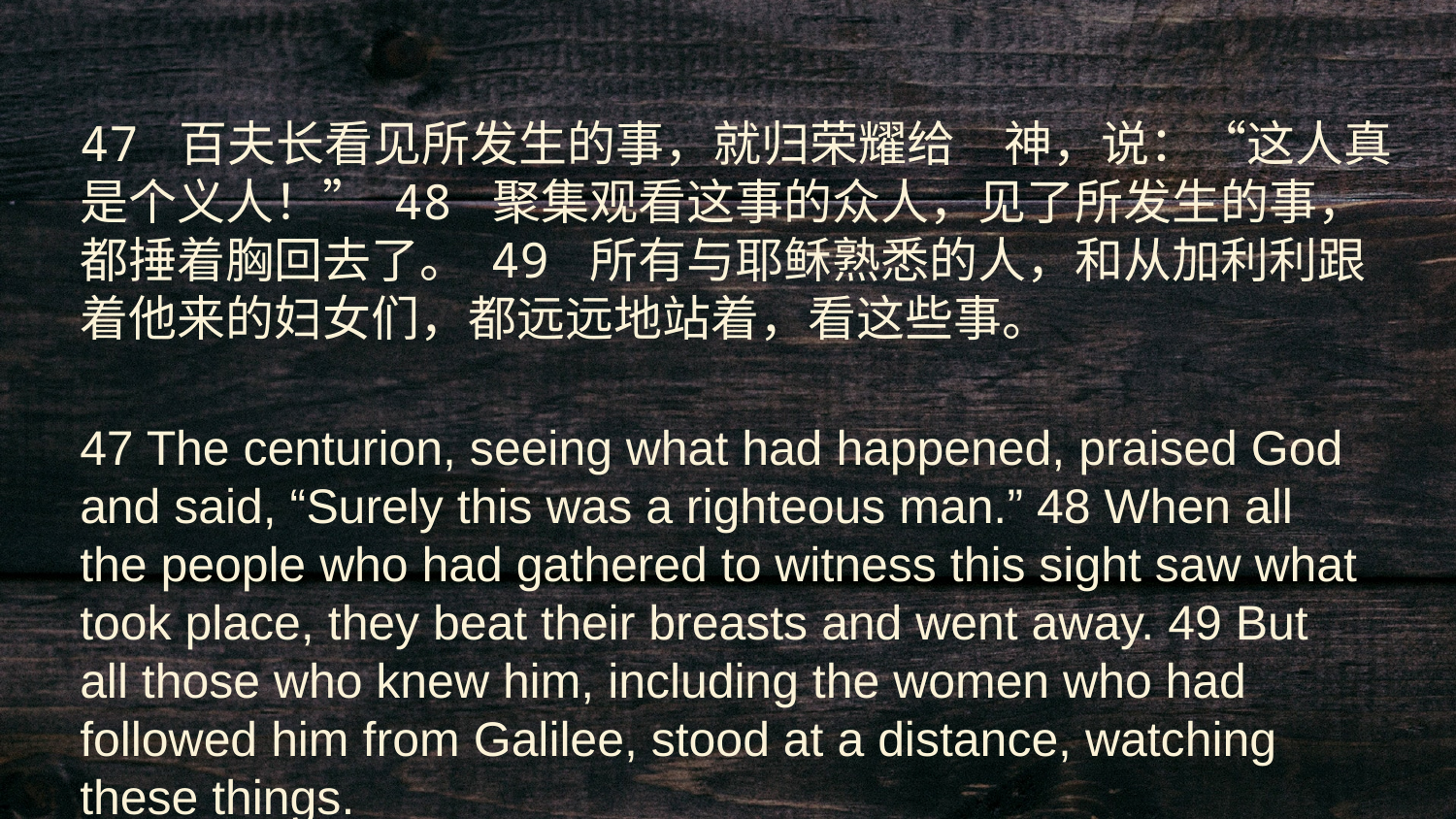

47 百夫长看见所发生的事，就归荣耀给　神，说：“这人真是个义人！” 48 聚集观看这事的众人，见了所发生的事，都捶着胸回去了。 49 所有与耶稣熟悉的人，和从加利利跟着他来的妇女们，都远远地站着，看这些事。
47 The centurion, seeing what had happened, praised God and said, “Surely this was a righteous man.” 48 When all the people who had gathered to witness this sight saw what took place, they beat their breasts and went away. 49 But all those who knew him, including the women who had followed him from Galilee, stood at a distance, watching these things.